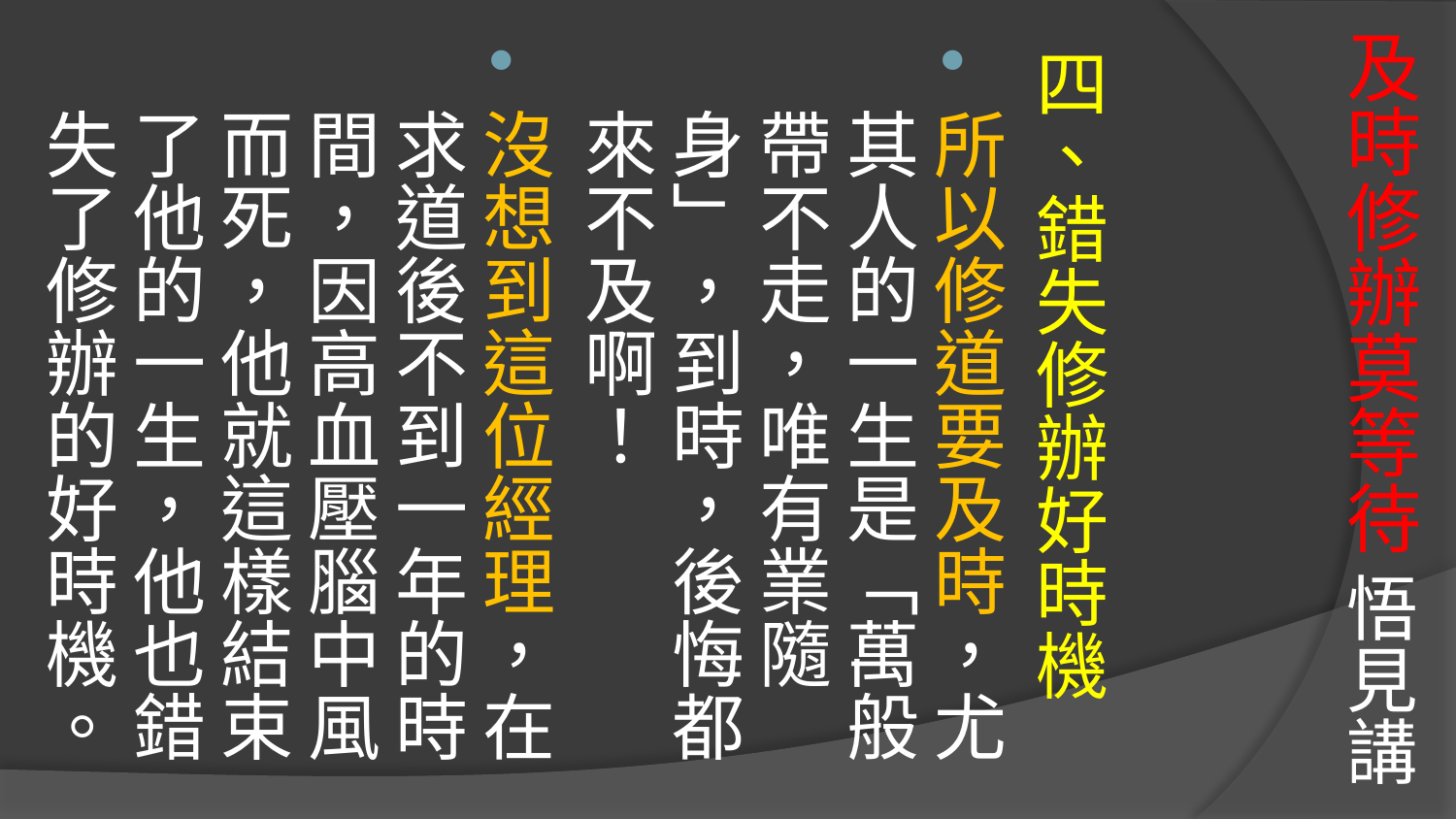

# 及時修辦莫等待 悟見講
四、錯失修辦好時機
所以修道要及時，尤其人的一生是「萬般帶不走，唯有業隨身」，到時，後悔都來不及啊！
沒想到這位經理，在求道後不到一年的時間，因高血壓腦中風而死，他就這樣結束了他的一生，他也錯失了修辦的好時機。